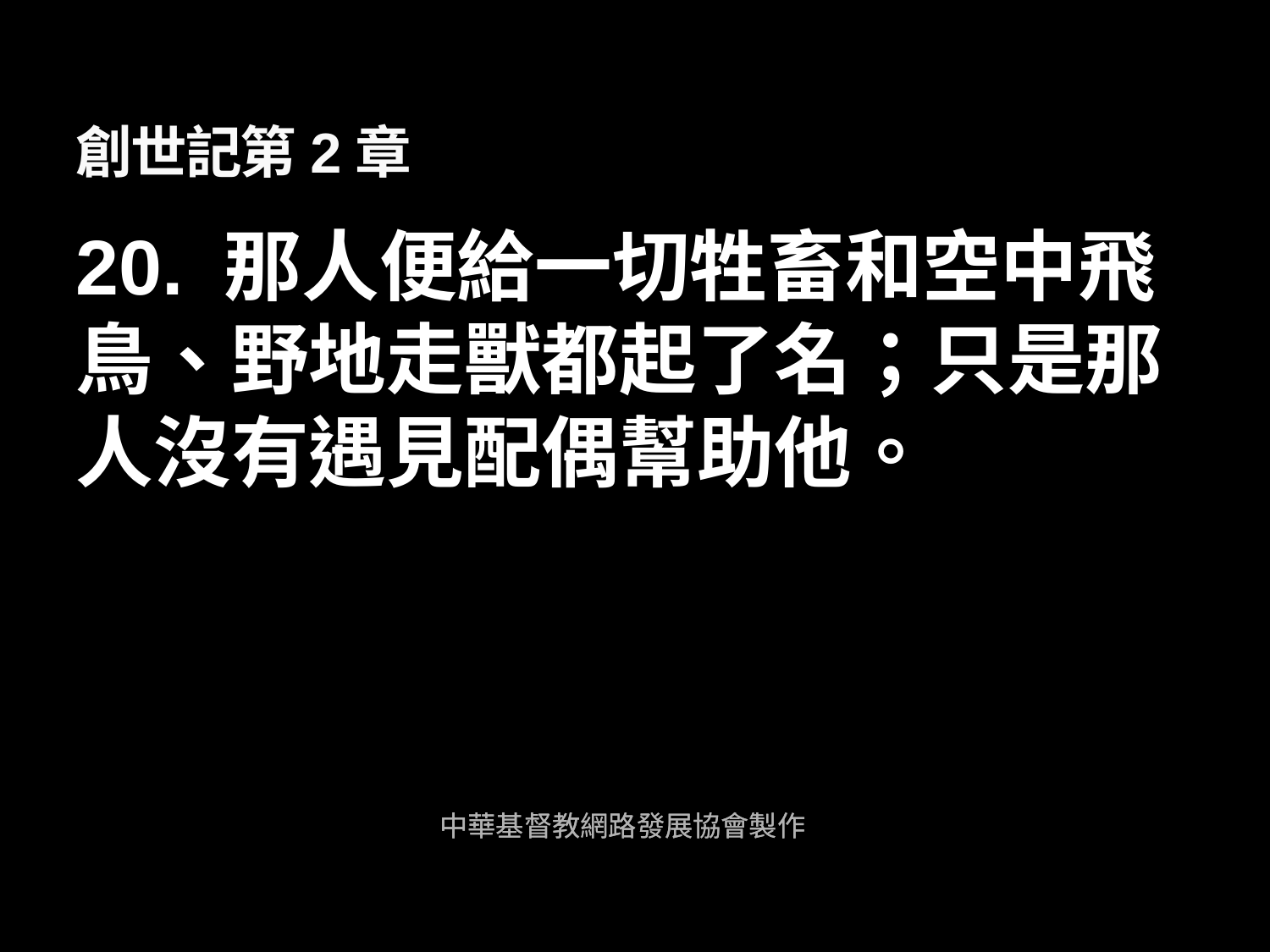

# 創世記第2章
20. 那人便給一切牲畜和空中飛鳥、野地走獸都起了名；只是那人沒有遇見配偶幫助他。